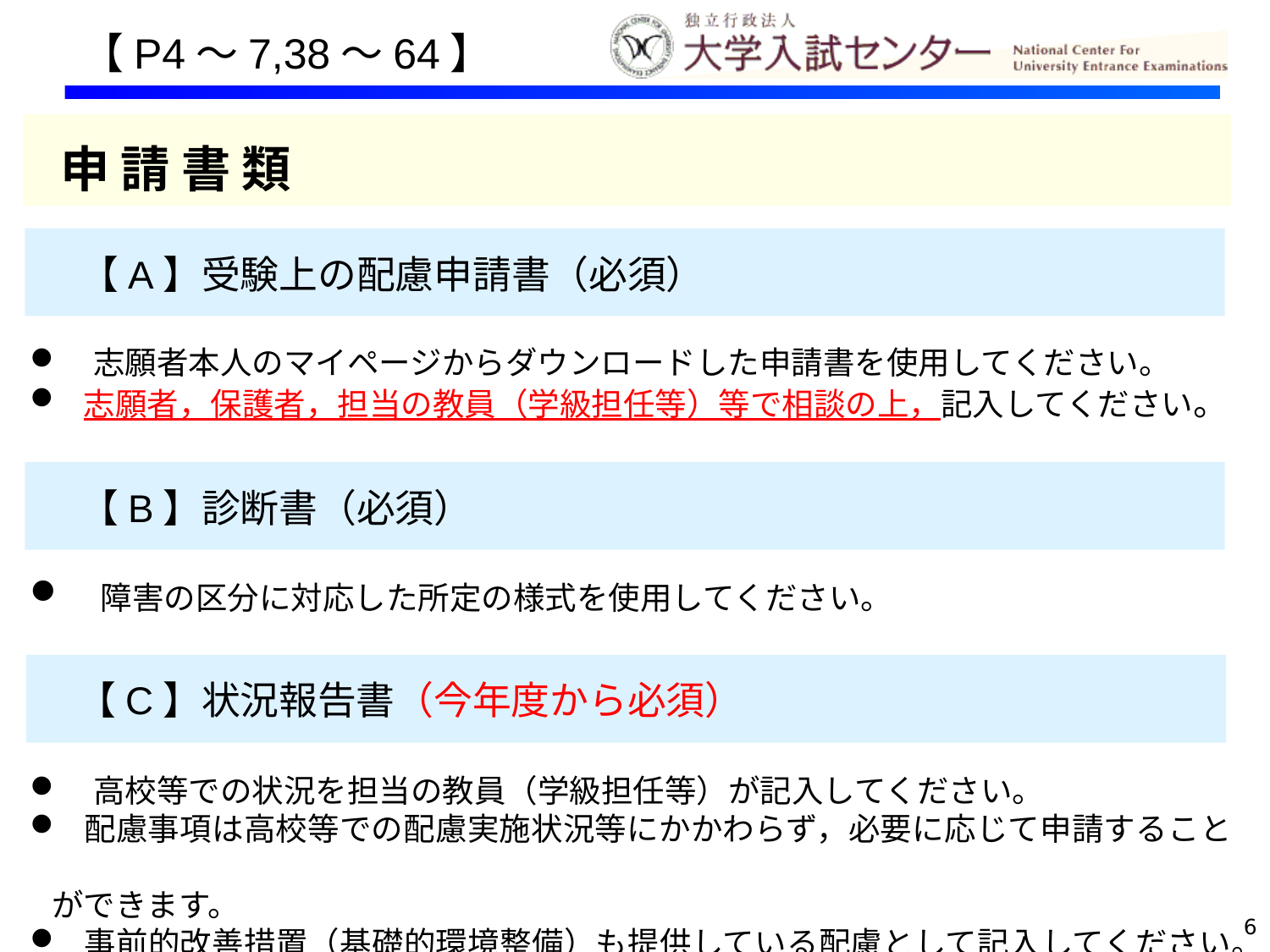

【P4～7,38～64】
 申 請 書 類
　【A】受験上の配慮申請書（必須）
　志願者本人のマイページからダウンロードした申請書を使用してください。
  志願者，保護者，担当の教員（学級担任等）等で相談の上，記入してください。

　【B】診断書（必須）
　障害の区分に対応した所定の様式を使用してください。
　【C】状況報告書（今年度から必須）
　高校等での状況を担当の教員（学級担任等）が記入してください。
  配慮事項は高校等での配慮実施状況等にかかわらず，必要に応じて申請すること
  ができます。
  事前的改善措置（基礎的環境整備）も提供している配慮として記入してください。
6